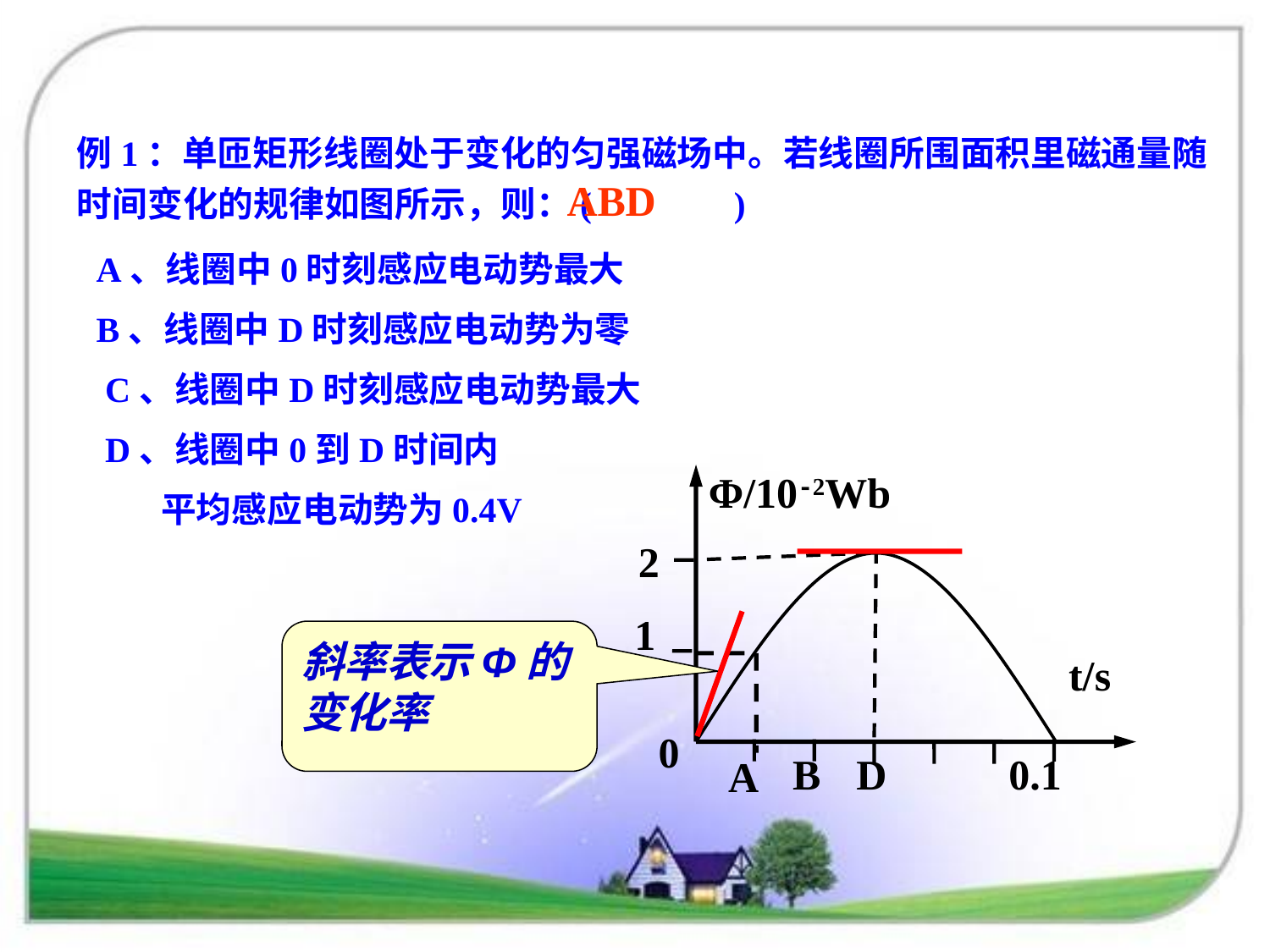

例1：单匝矩形线圈处于变化的匀强磁场中。若线圈所围面积里磁通量随时间变化的规律如图所示，则：(                )
ABD
A、线圈中0时刻感应电动势最大
B、线圈中D时刻感应电动势为零
 C、线圈中D时刻感应电动势最大
 D、线圈中0到D时间内
       平均感应电动势为0.4V
Φ/10-2Wb

2

1

斜率表示Φ的变化率

t/s

0

D

B

0.1
A